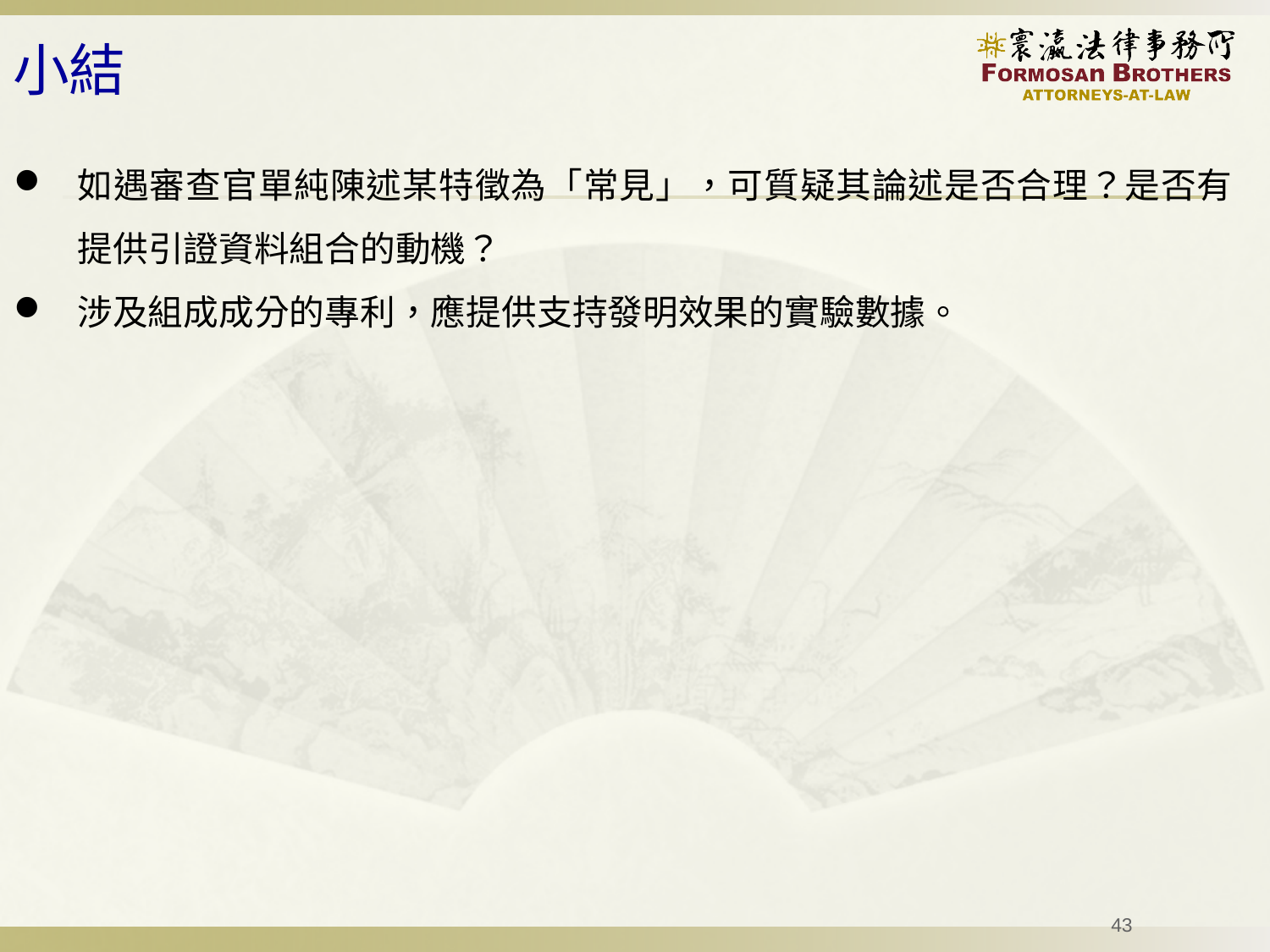

# 小結
如遇審查官單純陳述某特徵為「常見」，可質疑其論述是否合理？是否有提供引證資料組合的動機？
涉及組成成分的專利，應提供支持發明效果的實驗數據。
43